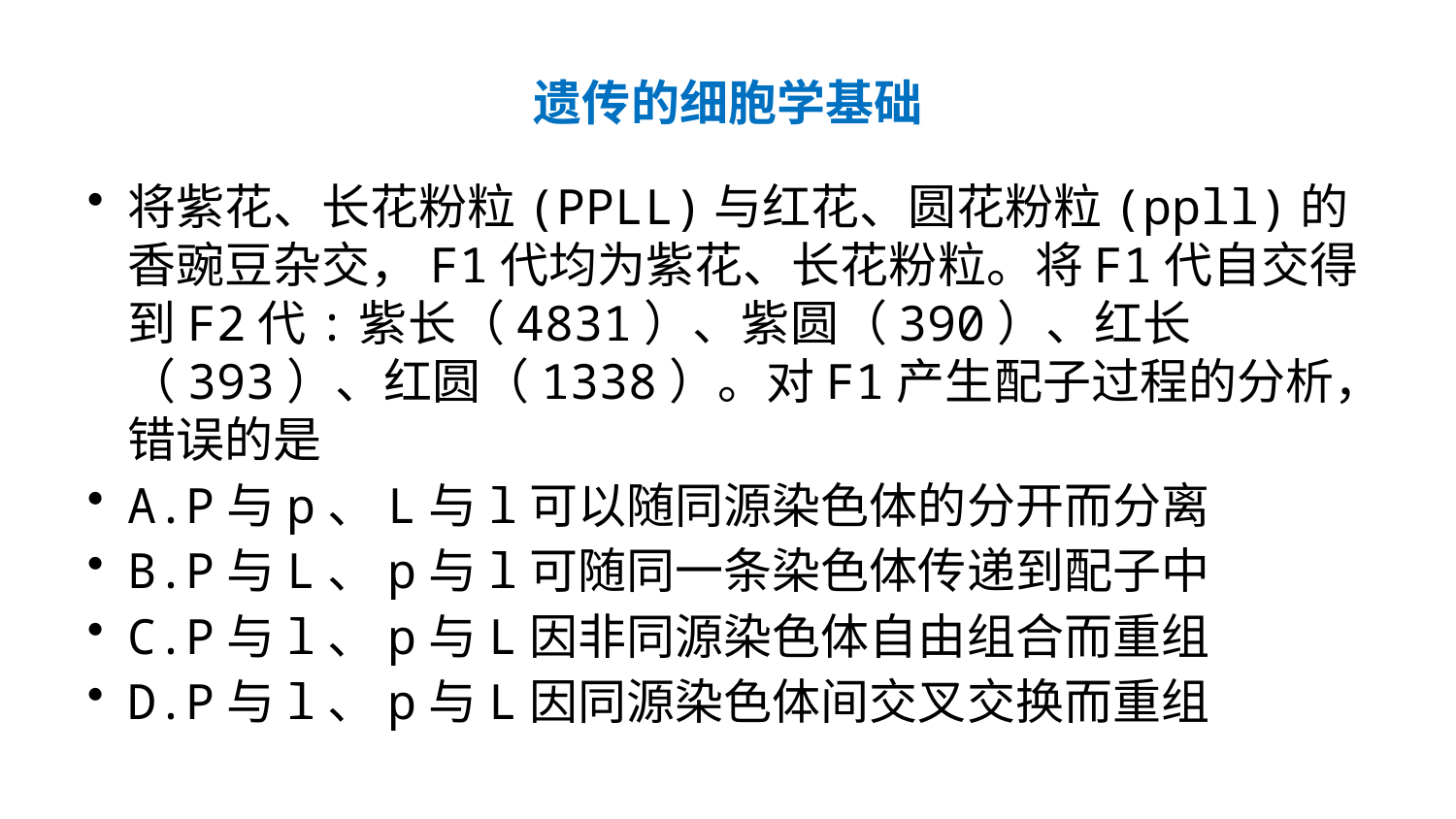

# 遗传的细胞学基础
将紫花、长花粉粒(PPLL)与红花、圆花粉粒(ppll)的香豌豆杂交，F1代均为紫花、长花粉粒。将F1代自交得到F2代:紫长（4831）、紫圆（390）、红长（393）、红圆（1338）。对F1产生配子过程的分析，错误的是
A.P与p、L与l可以随同源染色体的分开而分离
B.P与L、p与l可随同一条染色体传递到配子中
C.P与l、p与L因非同源染色体自由组合而重组
D.P与l、p与L因同源染色体间交叉交换而重组